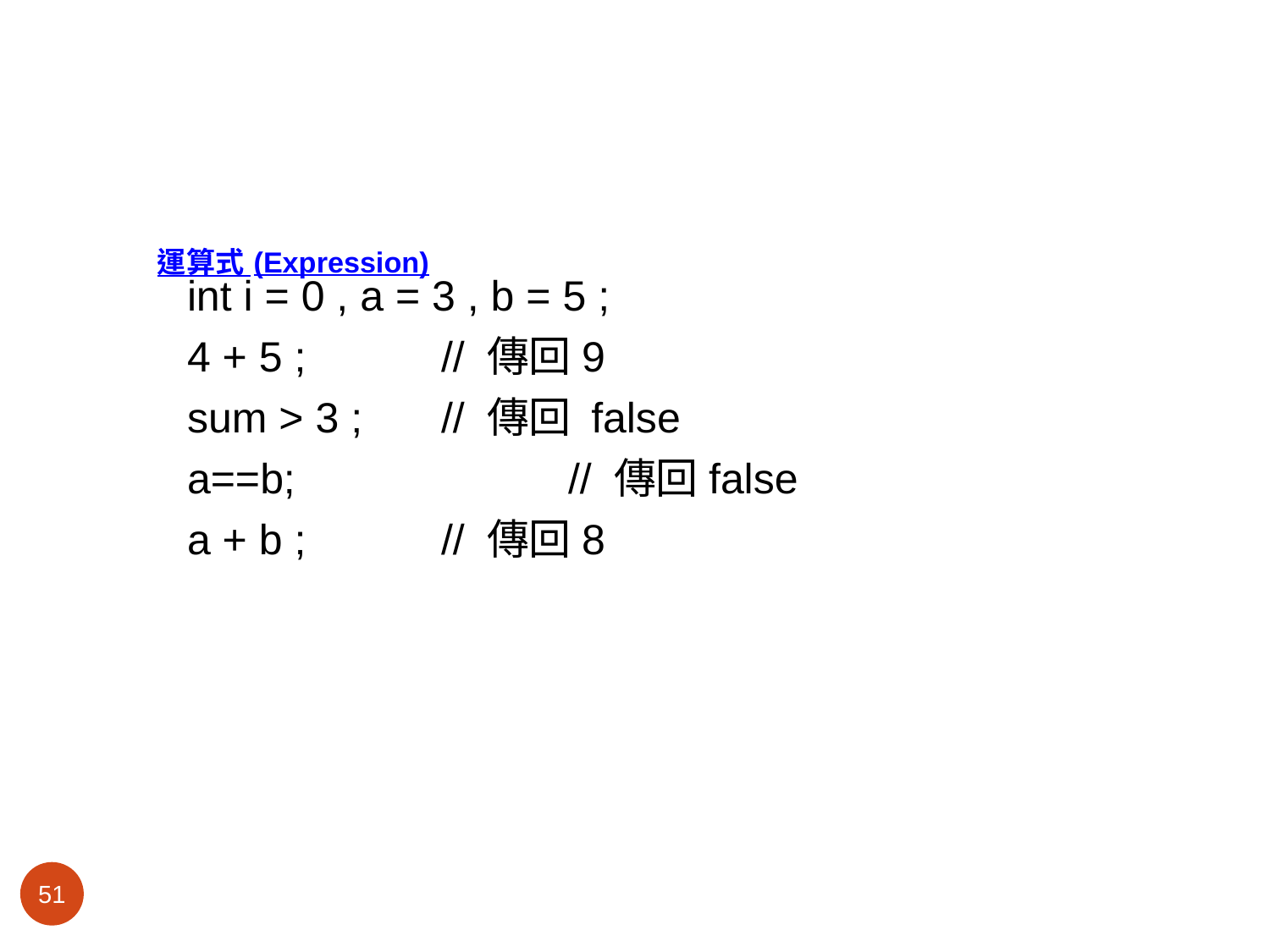

int i = 0 , a = 3 , b = 5 ;
 	4 + 5 ;   	// 傳回9
 	sum > 3 ;   	// 傳回 false
 	a==b;   		// 傳回false
 	a + b ;   	// 傳回8

# 運算式 (Expression)
51